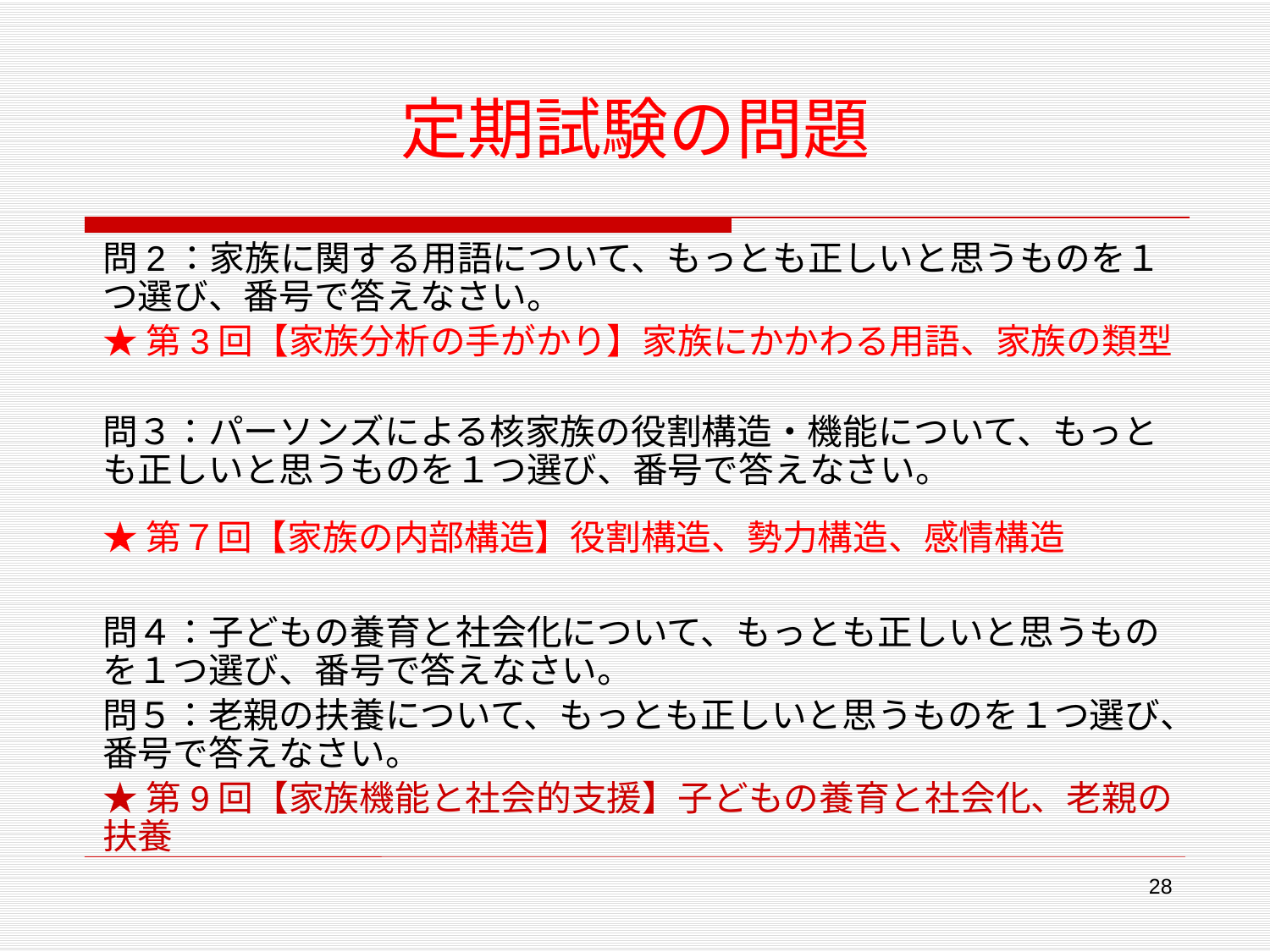

# 定期試験の問題
問2：家族に関する用語について、もっとも正しいと思うものを１つ選び、番号で答えなさい。
★第3回【家族分析の手がかり】家族にかかわる用語、家族の類型

問３：パーソンズによる核家族の役割構造・機能について、もっとも正しいと思うものを１つ選び、番号で答えなさい。
★第７回【家族の内部構造】役割構造、勢力構造、感情構造

問４：子どもの養育と社会化について、もっとも正しいと思うものを１つ選び、番号で答えなさい。
問５：老親の扶養について、もっとも正しいと思うものを１つ選び、番号で答えなさい。
★第9回【家族機能と社会的支援】子どもの養育と社会化、老親の扶養

28